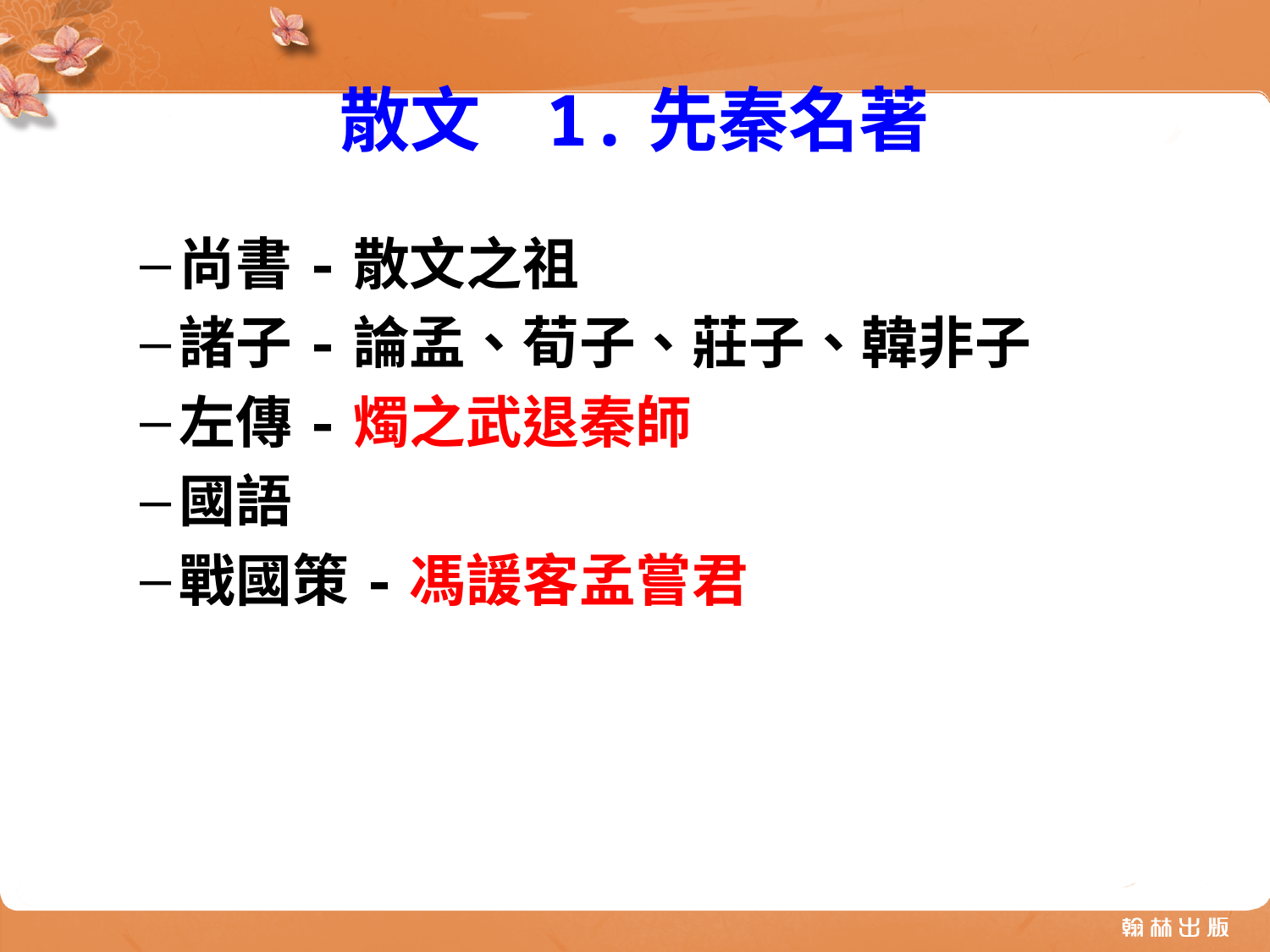

# 散文   1.先秦名著
尚書-散文之祖
諸子-論孟、荀子、莊子、韓非子
左傳-燭之武退秦師
國語
戰國策-馮諼客孟嘗君